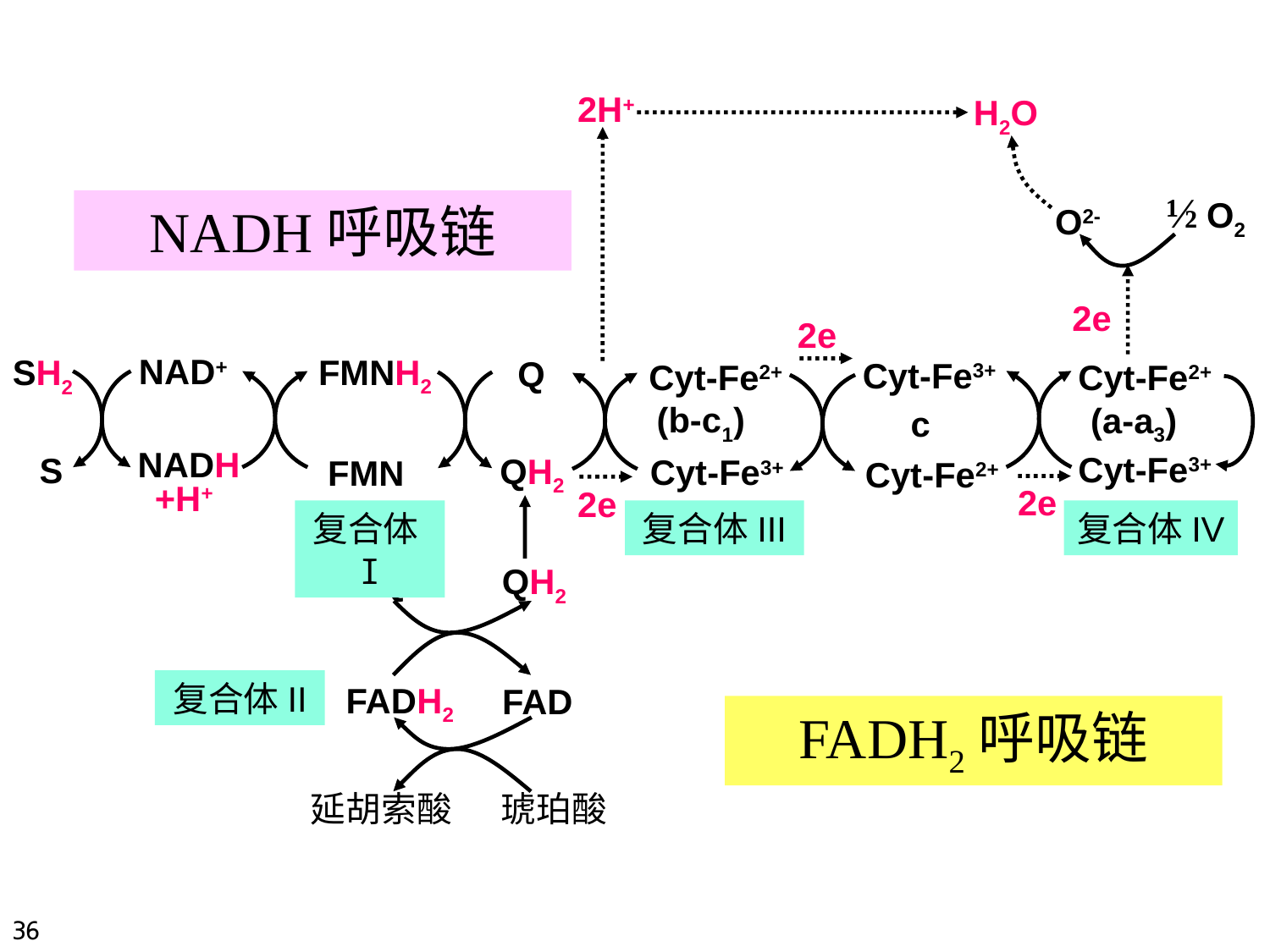

2H+
H2O

½ O2
NADH呼吸链
O2-

2e
2e

NAD+
SH2
FMNH2
Q
Cyt-Fe3+
Cyt-Fe2+
Cyt-Fe2+

(b-c1)
(a-a3)
c
Cyt-Fe3+
S
NADH
+H+
QH2
Cyt-Fe3+
FMN
Cyt-Fe2+
2e

2e

复合体I
复合体III
复合体IV
QH2
Q

复合体II
FADH2
延胡索酸
FAD
琥珀酸
FADH2呼吸链

36